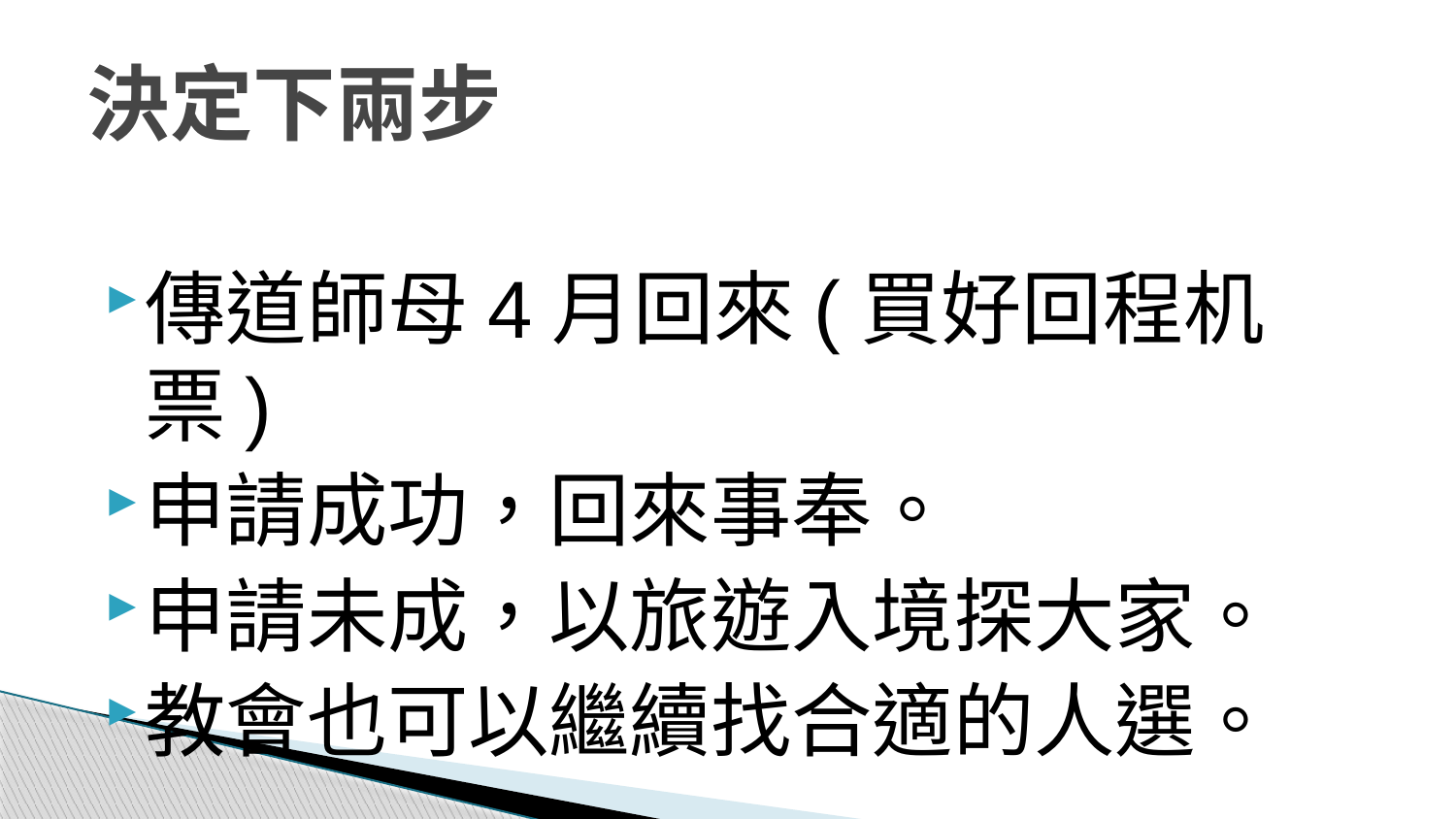

# 決定下兩步

傳道師母4月回來(買好回程机票)
申請成功，回來事奉。
申請未成，以旅遊入境探大家。
教會也可以繼續找合適的人選。